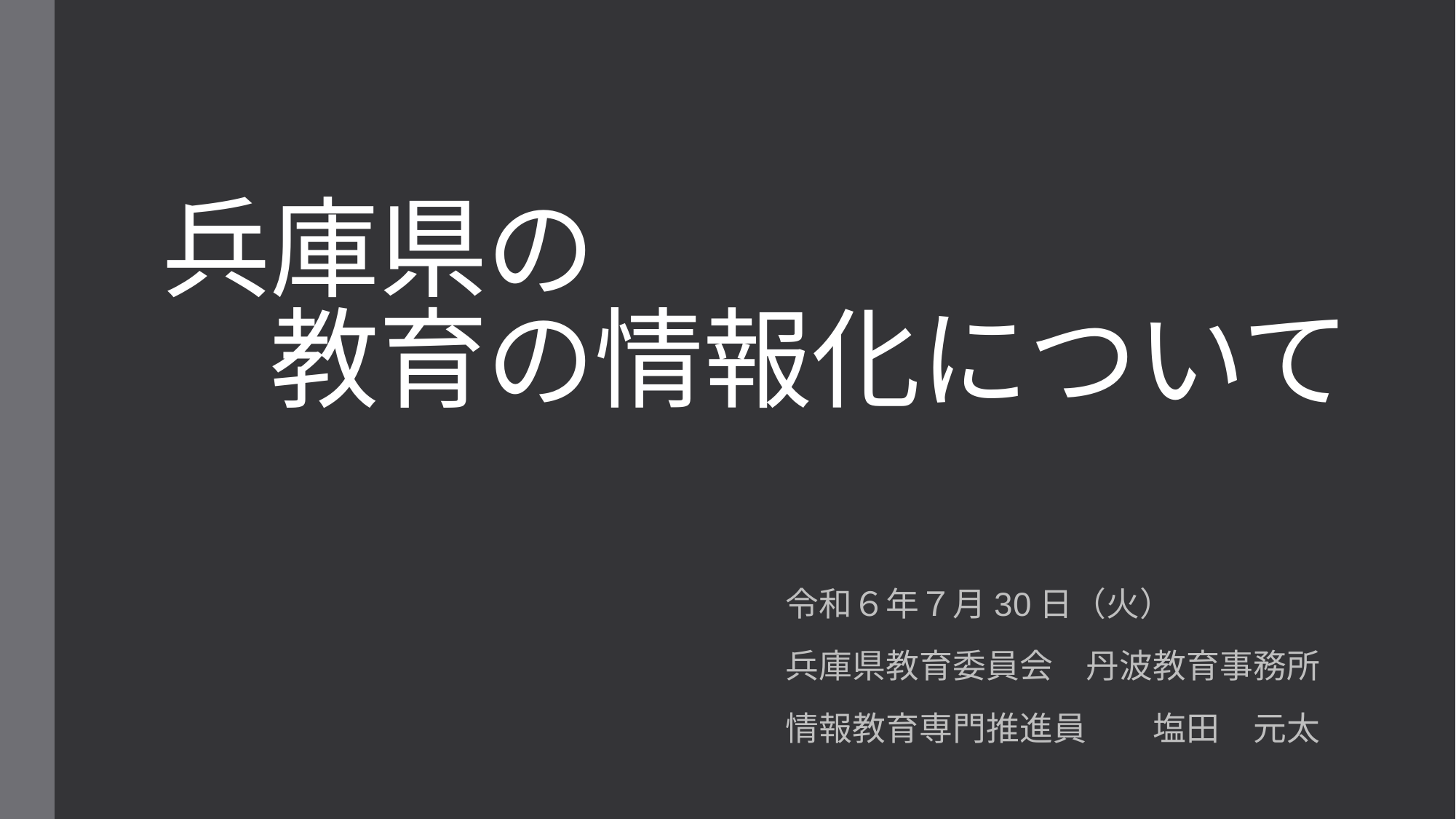

# 兵庫県の 　教育の情報化について
令和６年７月30日（火）
兵庫県教育委員会　丹波教育事務所
情報教育専門推進員　　塩田　元太